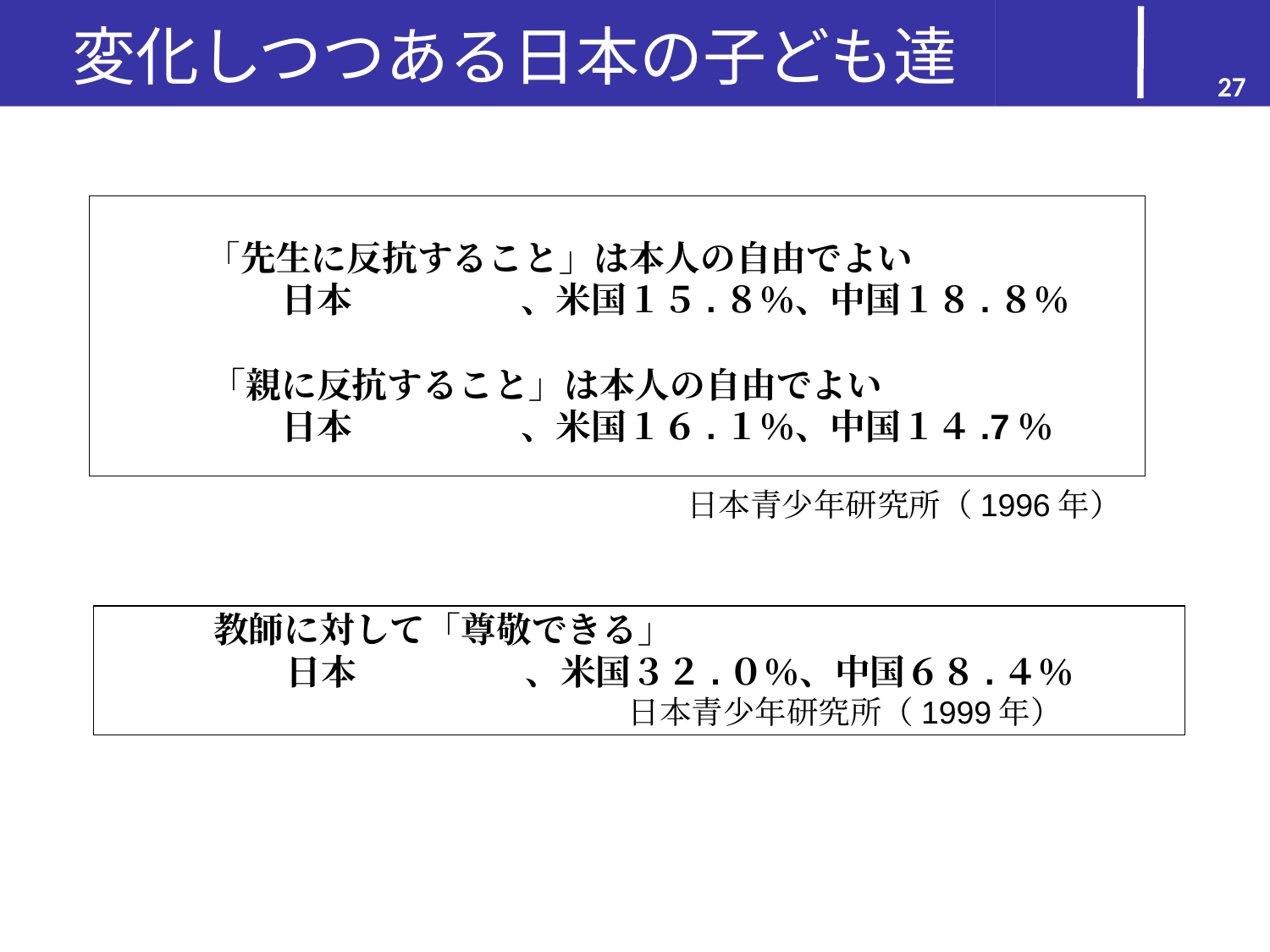

# 変化しつつある日本の子ども達
27

　「先生に反抗すること」は本人の自由でよい
　　日本                   、米国１５.８％、中国１８.８％

「親に反抗すること」は本人の自由でよい
　　日本                   、米国１６.１％、中国１４.7％

　　　　　　　　　　　　　　　日本青少年研究所（1996年）
　教師に対して「尊敬できる」
　　日本                   、米国３２.０％、中国６８.４％
　　　　　　　　　　　　　日本青少年研究所（1999年）